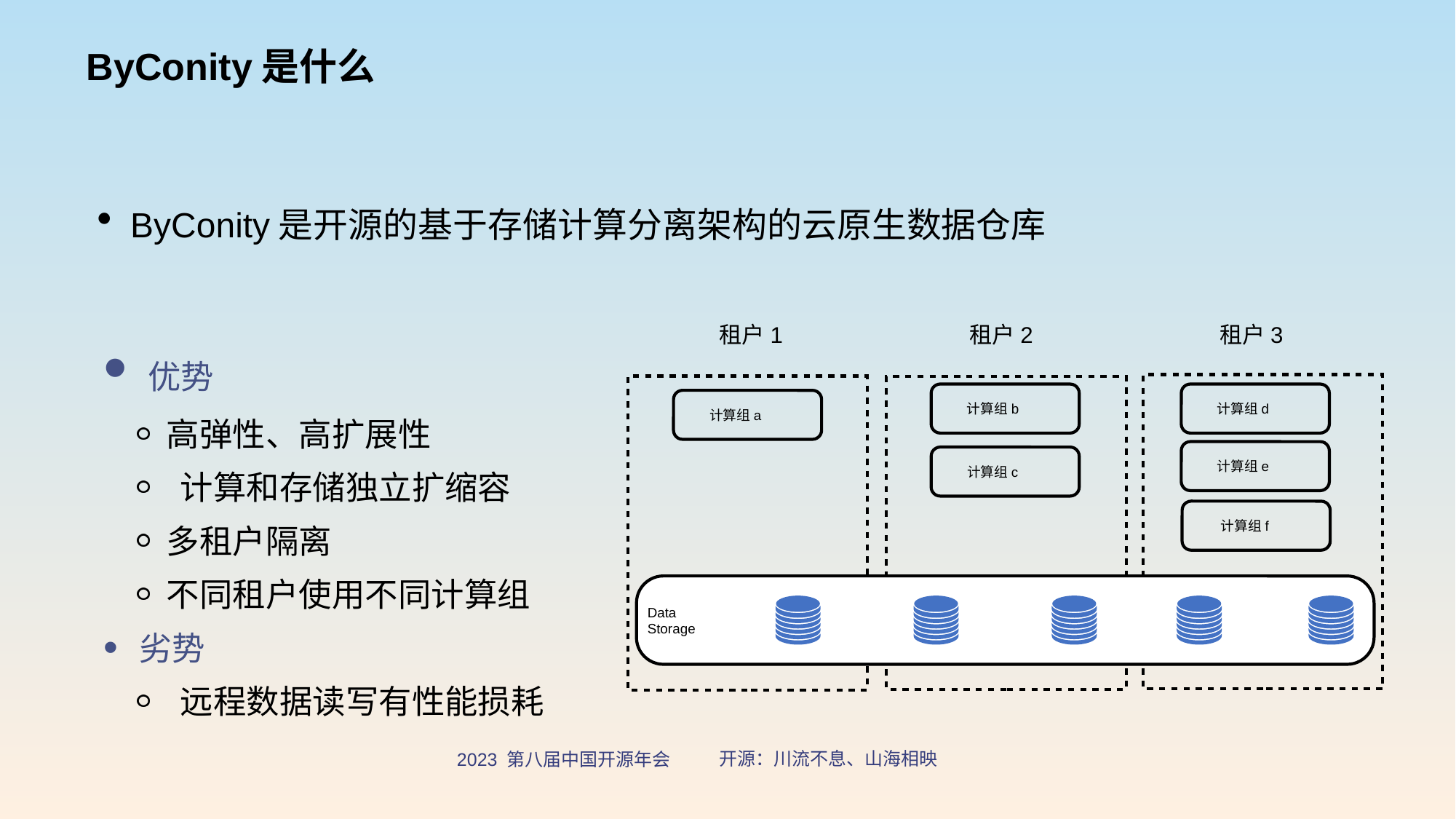

ByConity是什么
 ByConity是开源的基于存储计算分离架构的云原生数据仓库
 优势
高弹性、高扩展性
 计算和存储独立扩缩容
多租户隔离
不同租户使用不同计算组
 劣势
 远程数据读写有性能损耗
租户1
租户2
租户3

计算组b

计算组d

计算组a

计算组e

计算组c

计算组f

Data
Storage